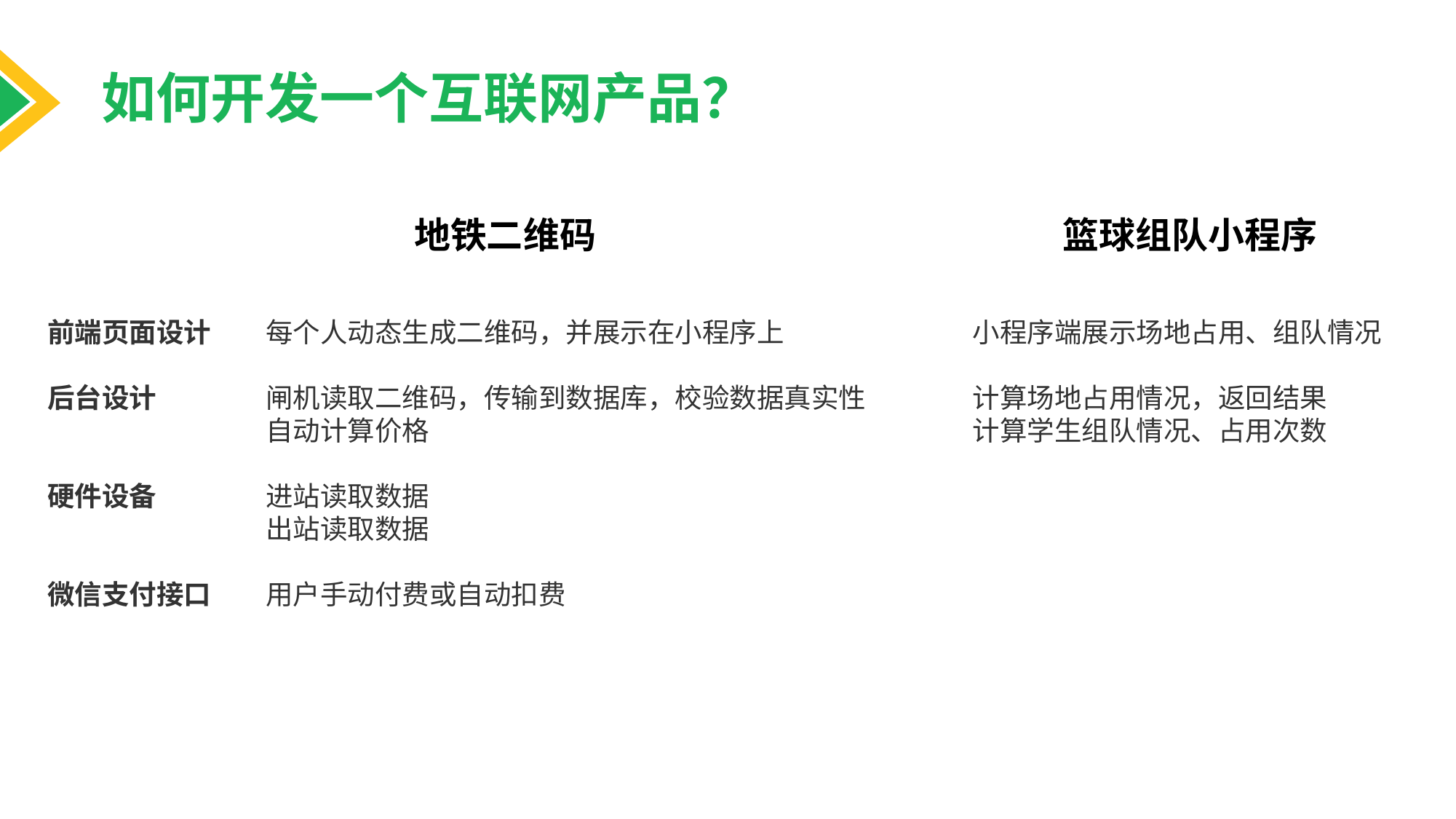

如何开发一个互联网产品？

篮球组队小程序
地铁二维码
前端页面设计	每个人动态生成二维码，并展示在小程序上

后台设计	闸机读取二维码，传输到数据库，校验数据真实性
		自动计算价格

硬件设备	进站读取数据
		出站读取数据

微信支付接口	用户手动付费或自动扣费
小程序端展示场地占用、组队情况

计算场地占用情况，返回结果
计算学生组队情况、占用次数